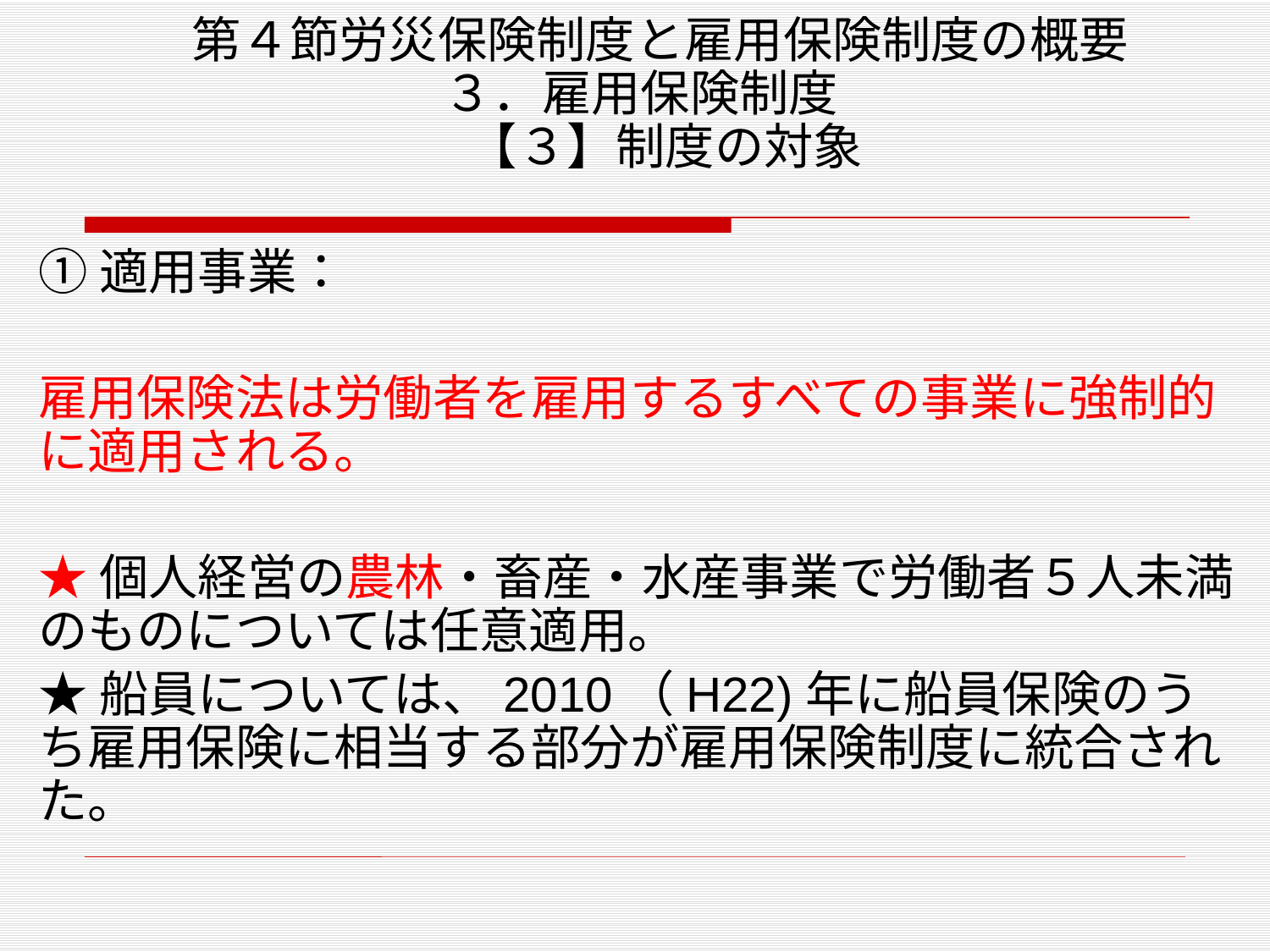

# 第４節労災保険制度と雇用保険制度の概要 ３．雇用保険制度　 【３】制度の対象
①適用事業：

雇用保険法は労働者を雇用するすべての事業に強制的に適用される。

★個人経営の農林・畜産・水産事業で労働者５人未満のものについては任意適用。
★船員については、2010（H22)年に船員保険のうち雇用保険に相当する部分が雇用保険制度に統合された。